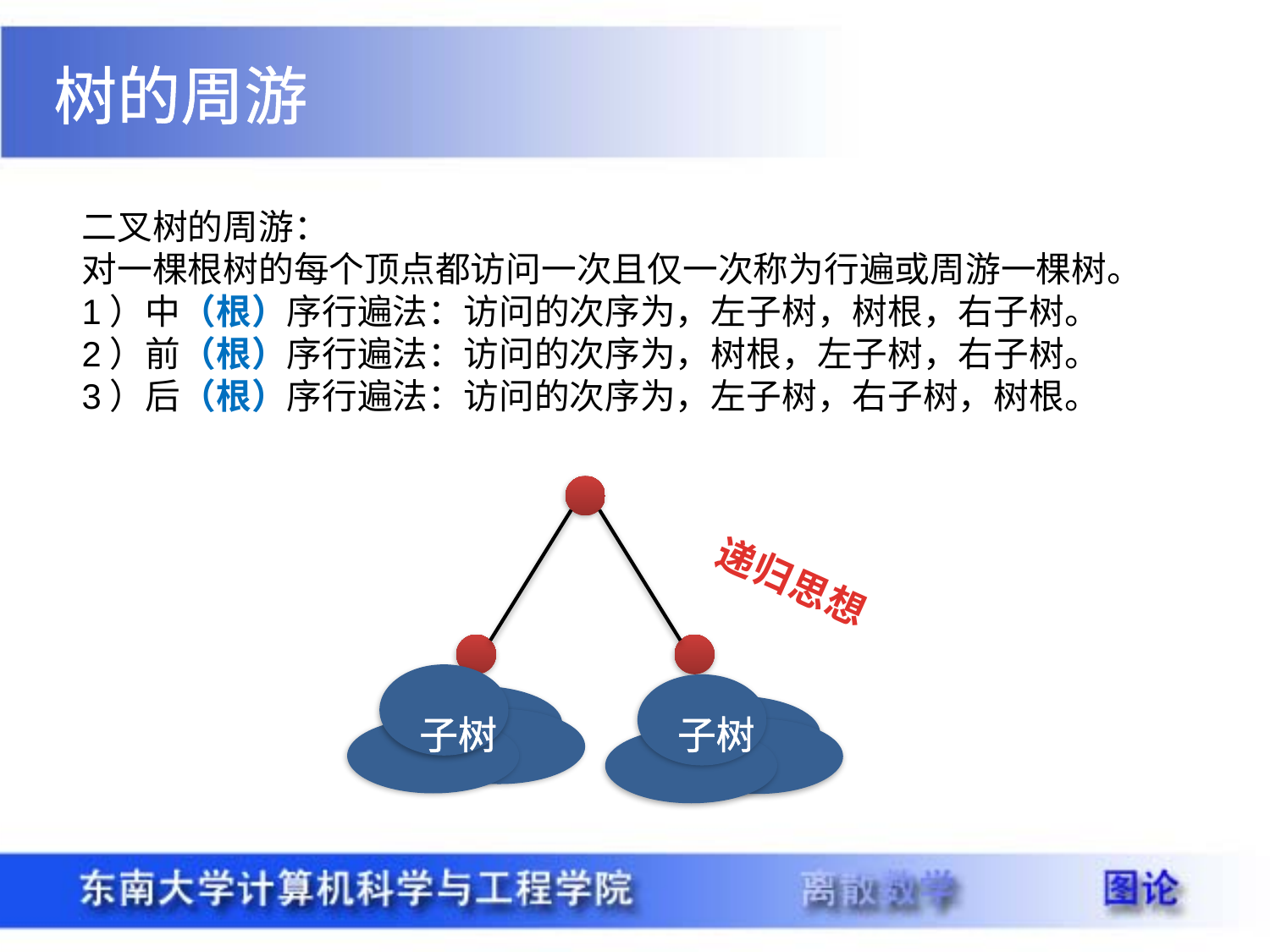

树的周游
二叉树的周游：
对一棵根树的每个顶点都访问一次且仅一次称为行遍或周游一棵树。
1）中（根）序行遍法：访问的次序为，左子树，树根，右子树。
2）前（根）序行遍法：访问的次序为，树根，左子树，右子树。
3）后（根）序行遍法：访问的次序为，左子树，右子树，树根。

子树
子树
递归思想